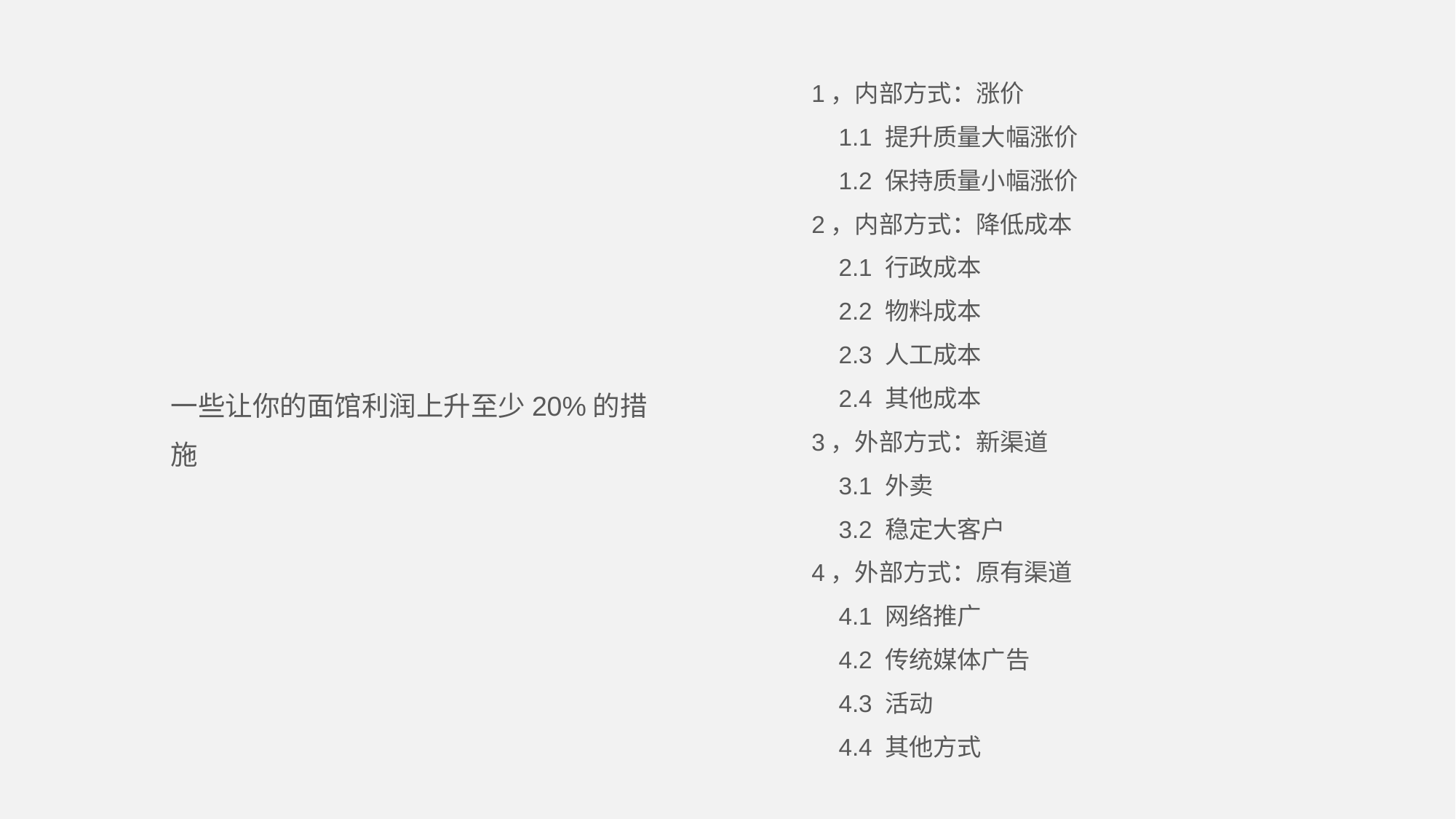

1，内部方式：涨价
    1.1 提升质量大幅涨价
    1.2 保持质量小幅涨价
2，内部方式：降低成本
    2.1 行政成本
    2.2 物料成本
    2.3 人工成本
    2.4 其他成本
3，外部方式：新渠道
    3.1 外卖
    3.2 稳定大客户
4，外部方式：原有渠道
    4.1 网络推广
    4.2 传统媒体广告
    4.3 活动
    4.4 其他方式
一些让你的面馆利润上升至少20%的措施